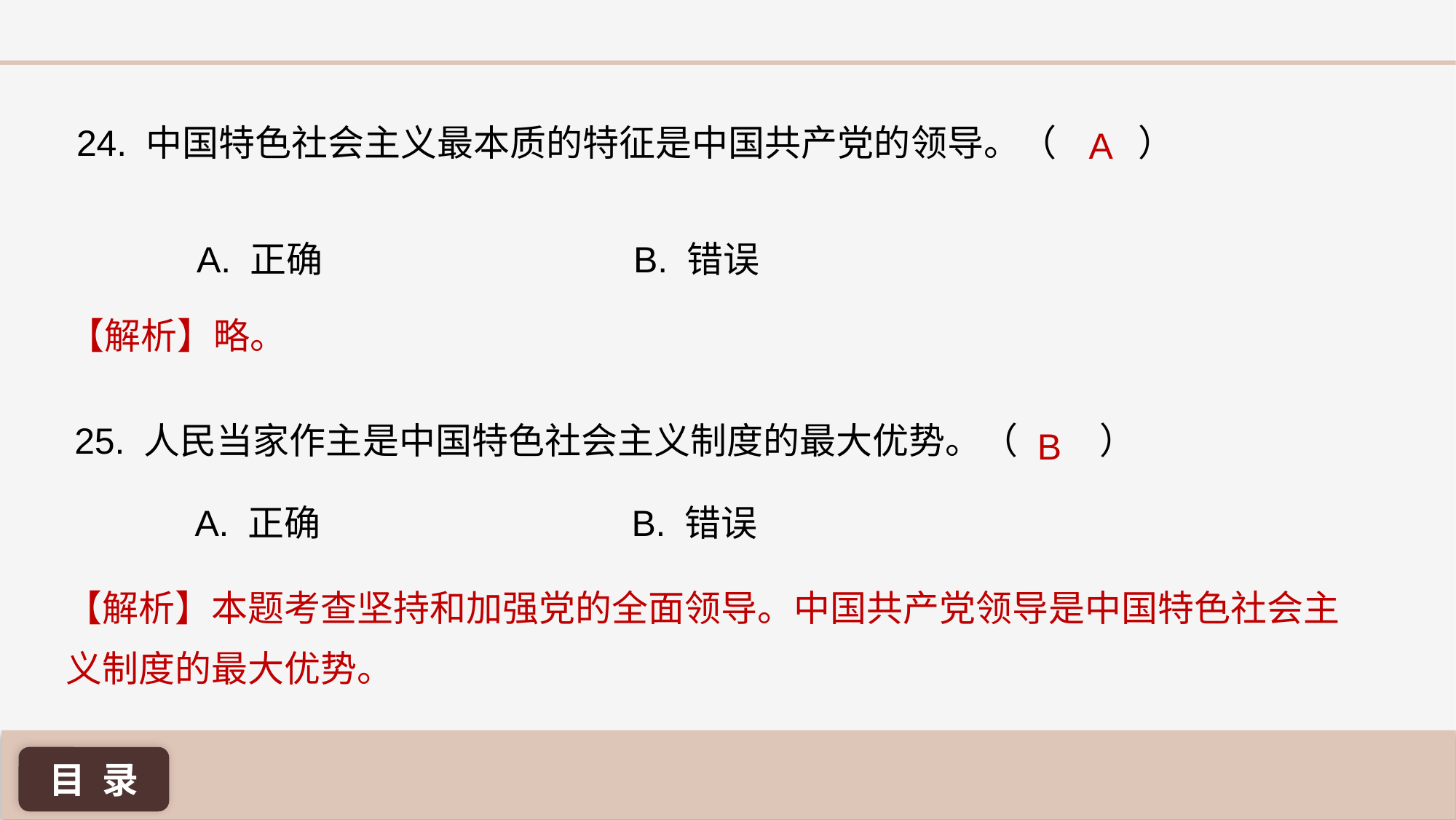

A
24. 中国特色社会主义最本质的特征是中国共产党的领导。（	   ）
A. 正确 			B. 错误
【解析】略。
25. 人民当家作主是中国特色社会主义制度的最大优势。（          ）
B
A. 正确 			B. 错误
【解析】本题考查坚持和加强党的全面领导。中国共产党领导是中国特色社会主义制度的最大优势。